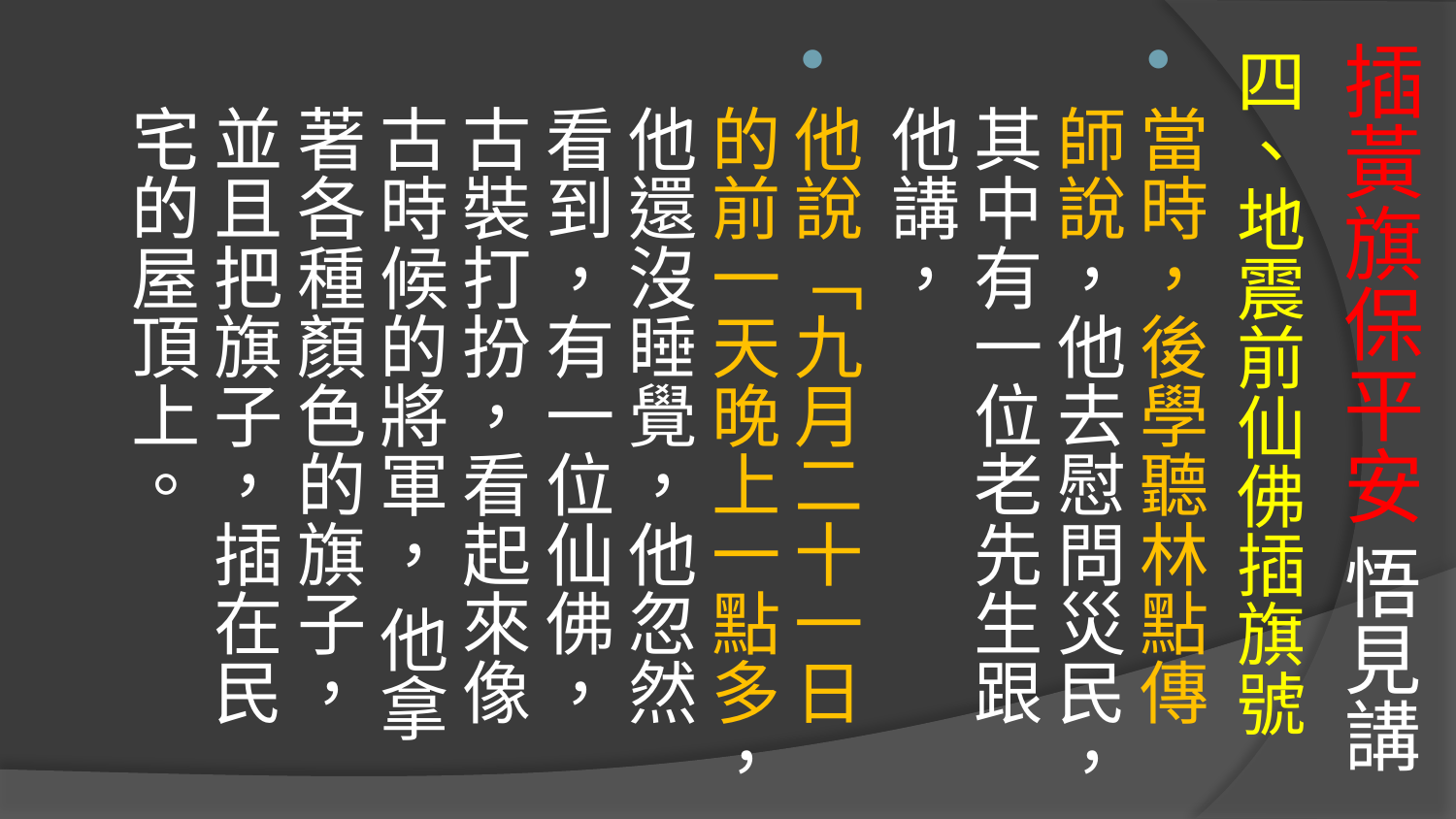

# 插黃旗保平安 悟見講
四、地震前仙佛插旗號
當時，後學聽林點傳師說，他去慰問災民，其中有一位老先生跟他講，
他說「九月二十一日的前一天晚上一點多，他還沒睡覺，他忽然看到，有一位仙佛，古裝打扮，看起來像古時候的將軍， 他拿著各種顏色的旗子，並且把旗子，插在民宅的屋頂上。